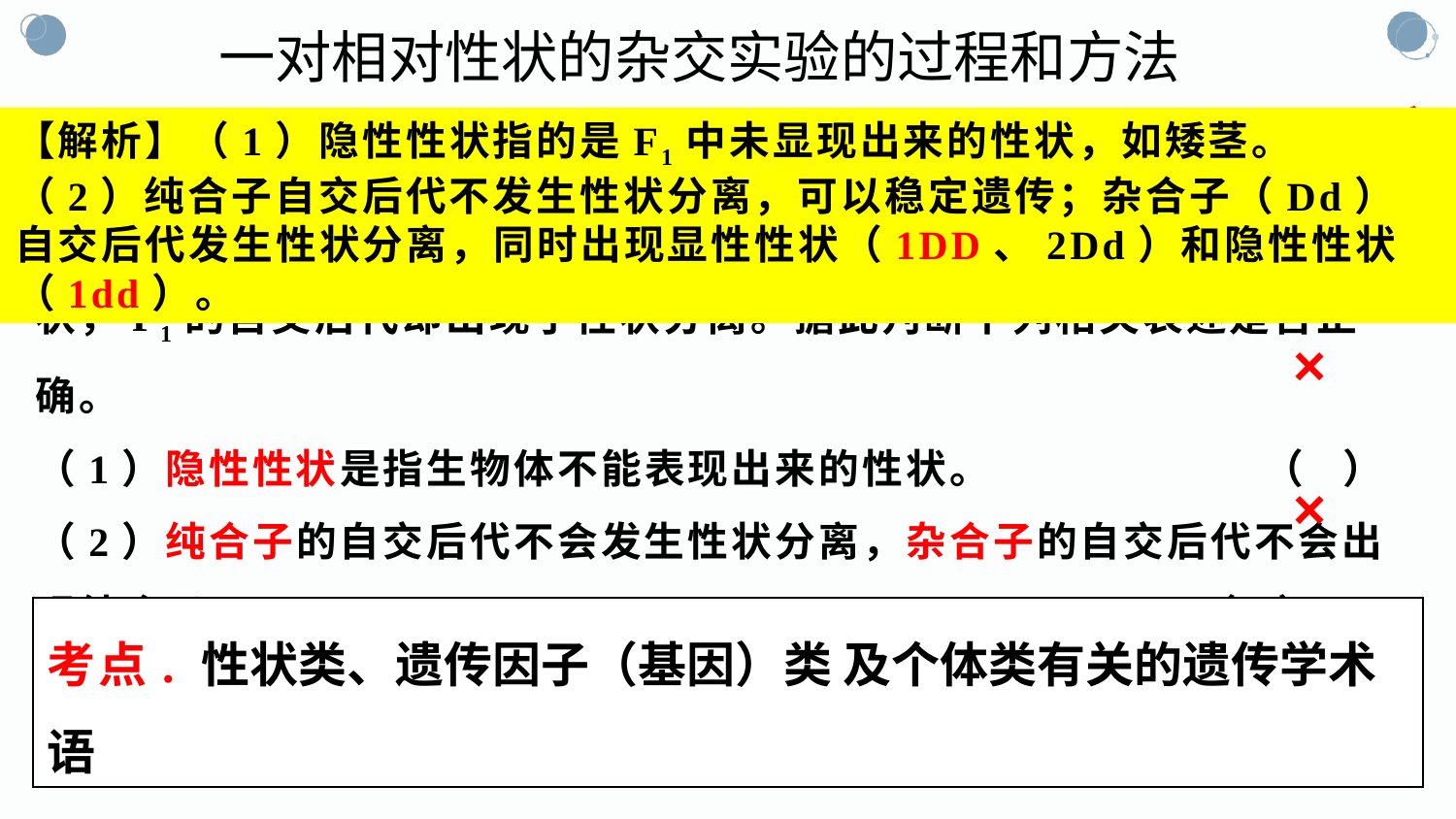

一对相对性状的杂交实验的过程和方法
（暂停，审题、分析、作答）
【解析】（1）隐性性状指的是F1中未显现出来的性状，如矮茎。
（2）纯合子自交后代不发生性状分离，可以稳定遗传；杂合子（Dd）自交后代发生性状分离，同时出现显性性状（1DD、2Dd）和隐性性状（1dd）。
例3. 在孟德尔的一对相对性状的豌豆杂交实验中，F1都表现为显性性状，F1的自交后代却出现了性状分离。据此判断下列相关表述是否正确。
（1）隐性性状是指生物体不能表现出来的性状。                      （   ）
（2）纯合子的自交后代不会发生性状分离，杂合子的自交后代不会出现纯合子。                                                                             （   ）
×
×
考点. 性状类、遗传因子（基因）类 及个体类有关的遗传学术语